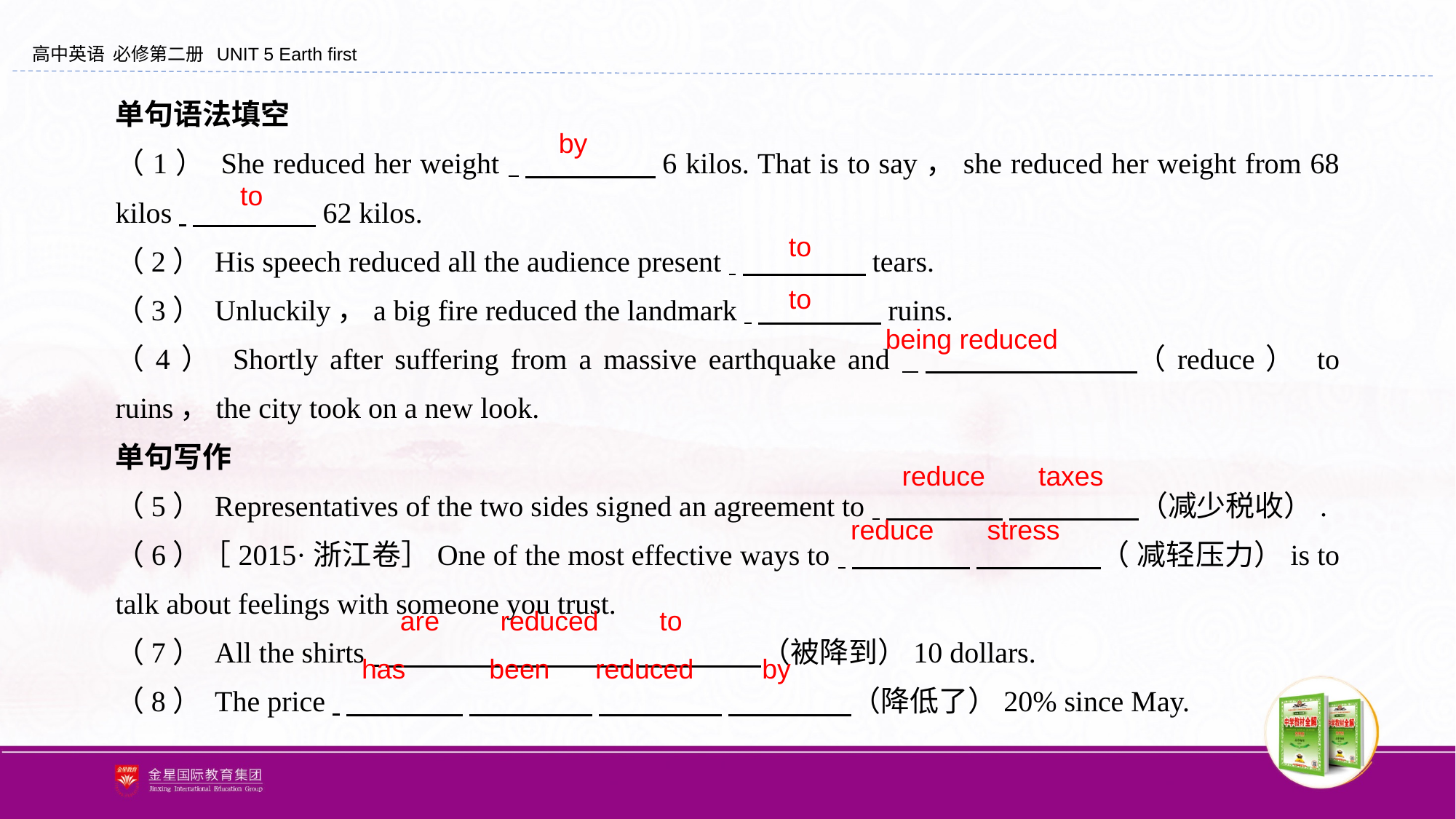

单句语法填空
（1） She reduced her weight  　　　　 6 kilos. That is to say，she reduced her weight from 68 kilos  　　　　 62 kilos.
（2） His speech reduced all the audience present  　　　　 tears.
（3） Unluckily，a big fire reduced the landmark  　　　　 ruins.
（4） Shortly after suffering from a massive earthquake and  　　     　  　（reduce） to ruins，the city took on a new look.
单句写作
（5） Representatives of the two sides signed an agreement to  　　　　  　 　　　（减少税收）.
（6）［2015·浙江卷］One of the most effective ways to  　　　　  　　　　（ 减轻压力）is to talk about feelings with someone you trust.
（7） All the shirts  　　　　  　　　　  　　　　（被降到）10 dollars.
（8） The price  　　　　  　　　　  　　　　  　　　　（降低了）20% since May.
by
to
to
to
being reduced
reduce       taxes
reduce       stress
are        reduced        to
has           been      reduced         by